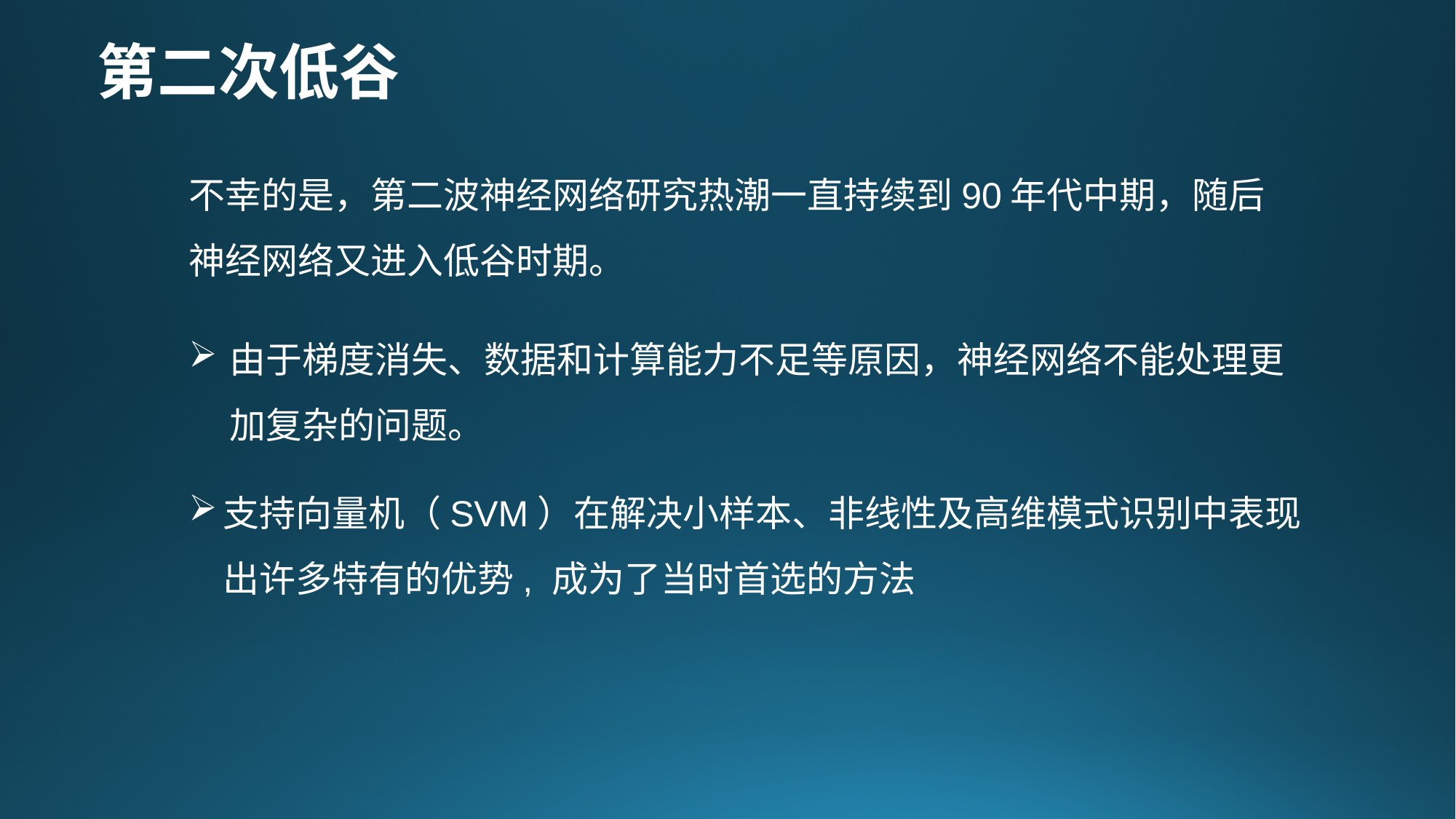

# 第二次低谷
不幸的是，第二波神经网络研究热潮一直持续到90年代中期，随后神经网络又进入低谷时期。
由于梯度消失、数据和计算能力不足等原因，神经网络不能处理更加复杂的问题。
支持向量机（SVM）在解决小样本、非线性及高维模式识别中表现出许多特有的优势, 成为了当时首选的方法